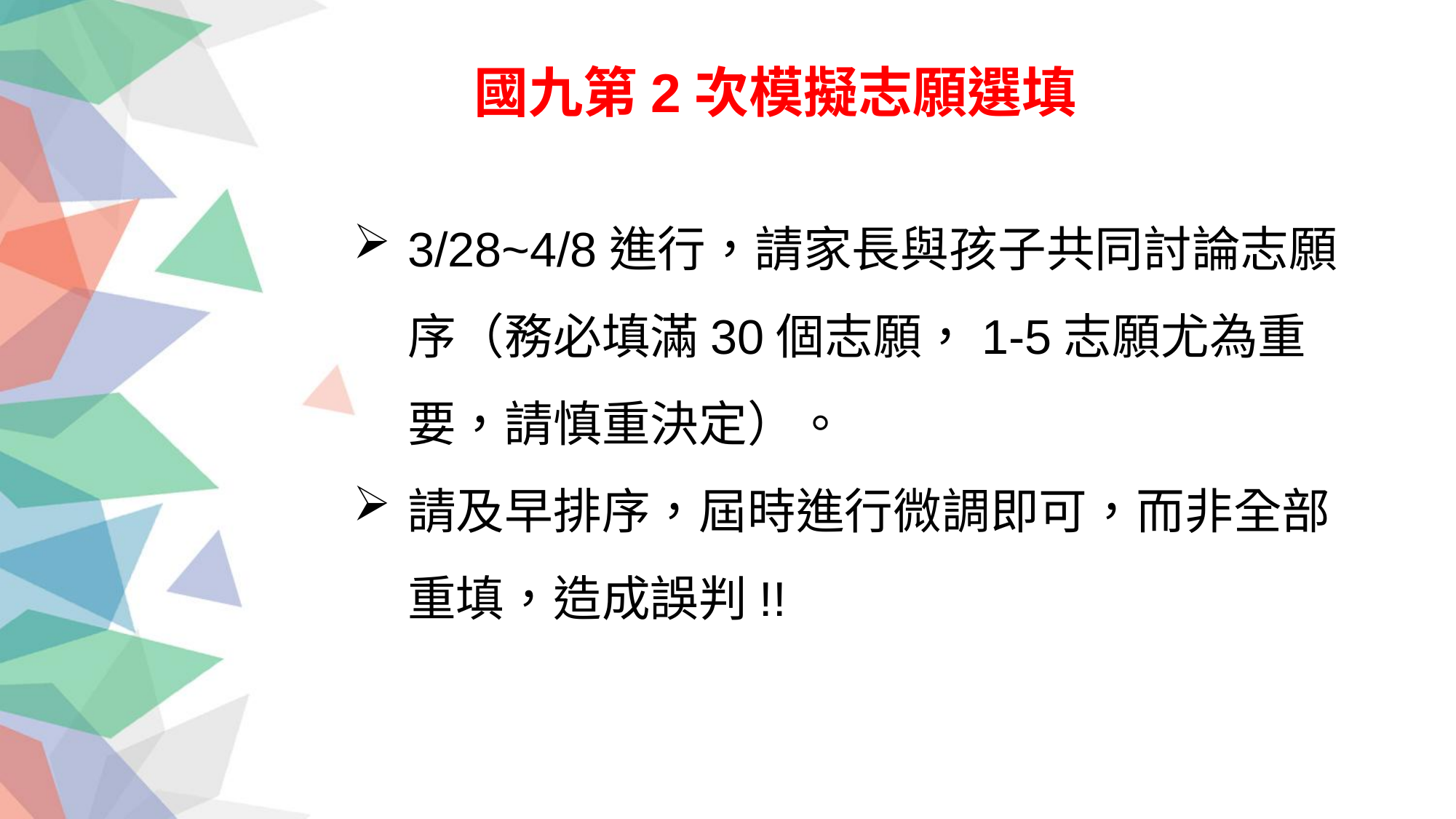

# 國九第2次模擬志願選填
3/28~4/8進行，請家長與孩子共同討論志願序（務必填滿30個志願，1-5志願尤為重要，請慎重決定）。
請及早排序，屆時進行微調即可，而非全部重填，造成誤判!!